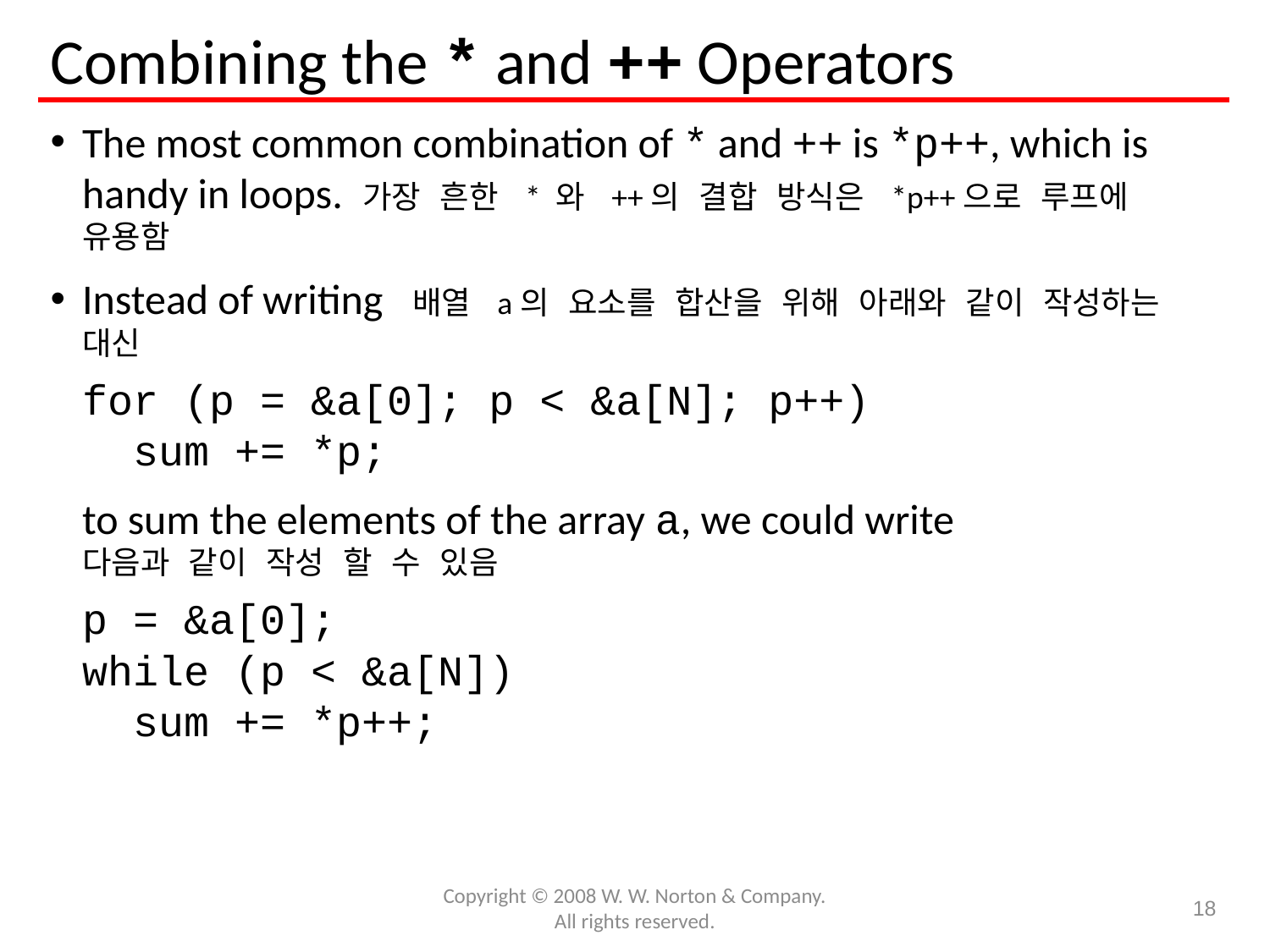

# Combining the * and ++ Operators
The most common combination of * and ++ is *p++, which is handy in loops. 가장 흔한 * 와 ++의 결합 방식은 *p++으로 루프에 유용함
Instead of writing  배열 a의 요소를 합산을 위해 아래와 같이 작성하는 대신
	for (p = &a[0]; p < &a[N]; p++)
	  sum += *p;
	to sum the elements of the array a, we could write
다음과 같이 작성 할 수 있음
	p = &a[0];
	while (p < &a[N])
	  sum += *p++;
Copyright © 2008 W. W. Norton & Company.
All rights reserved.
18